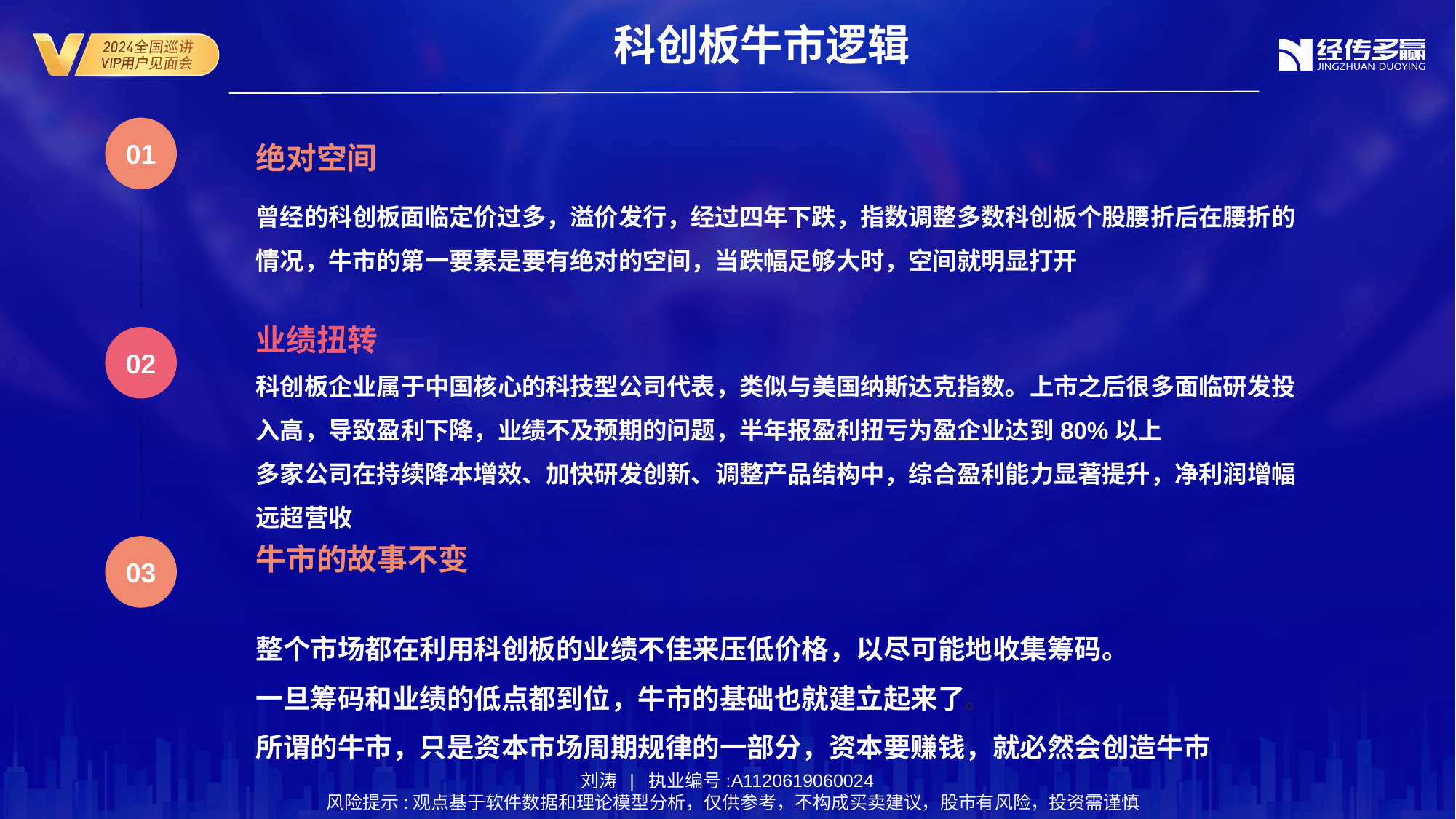

科创板牛市逻辑
01
绝对空间
曾经的科创板面临定价过多，溢价发行，经过四年下跌，指数调整多数科创板个股腰折后在腰折的情况，牛市的第一要素是要有绝对的空间，当跌幅足够大时，空间就明显打开
业绩扭转
02
科创板企业属于中国核心的科技型公司代表，类似与美国纳斯达克指数。上市之后很多面临研发投入高，导致盈利下降，业绩不及预期的问题，半年报盈利扭亏为盈企业达到80%以上
多家公司在持续降本增效、加快研发创新、调整产品结构中，综合盈利能力显著提升，净利润增幅远超营收
03
牛市的故事不变

整个市场都在利用科创板的业绩不佳来压低价格，以尽可能地收集筹码。
一旦筹码和业绩的低点都到位，牛市的基础也就建立起来了。
所谓的牛市，只是资本市场周期规律的一部分，资本要赚钱，就必然会创造牛市
刘涛  |  执业编号:A1120619060024
  风险提示:观点基于软件数据和理论模型分析，仅供参考，不构成买卖建议，股市有风险，投资需谨慎